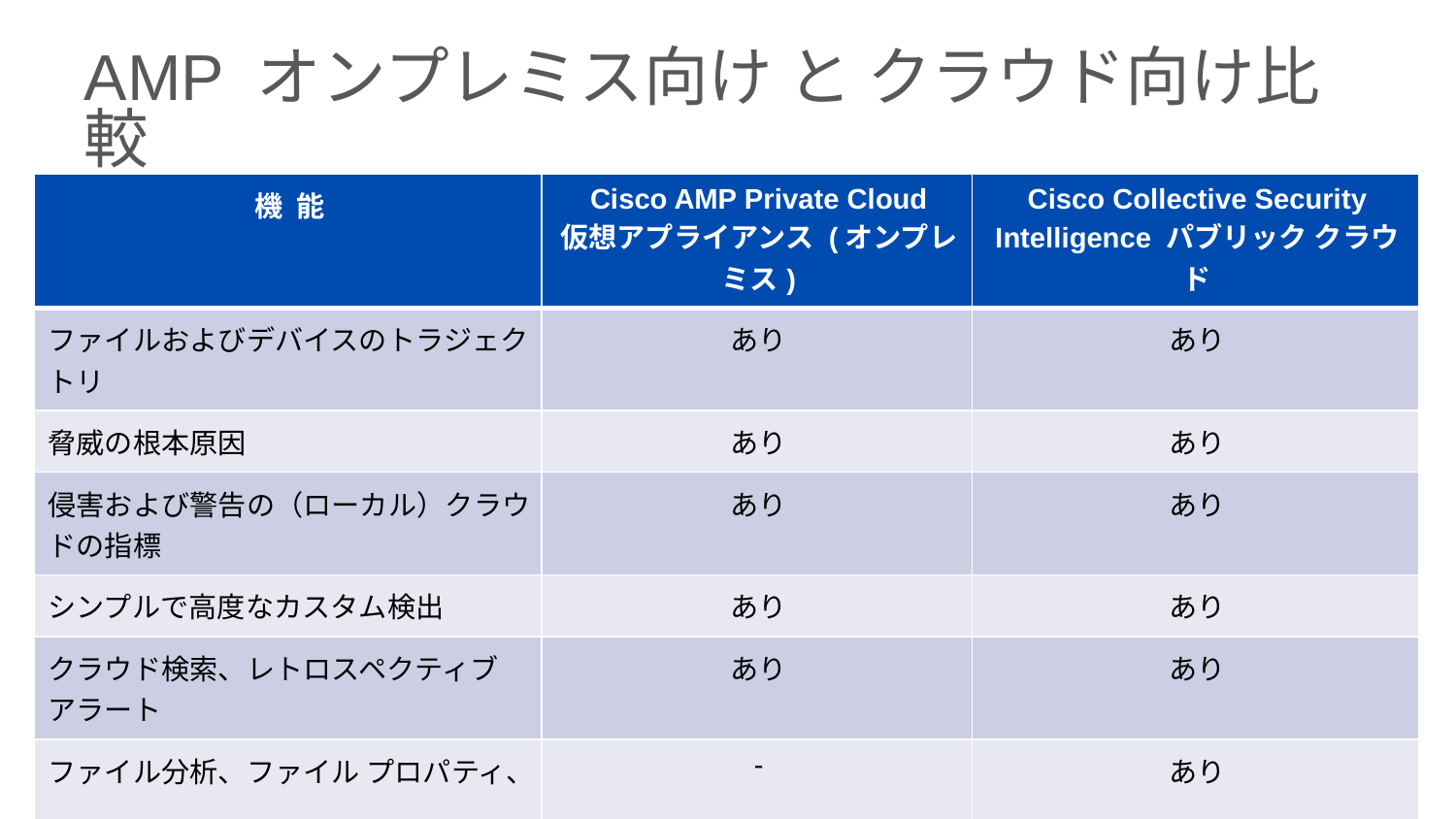

# AMP オンプレミス向け と クラウド向け比較
| 機 能 | Cisco AMP Private Cloud 仮想アプライアンス (オンプレミス) | Cisco Collective Security Intelligence パブリック クラウド |
| --- | --- | --- |
| ファイルおよびデバイスのトラジェクトリ | あり | あり |
| 脅威の根本原因 | あり | あり |
| 侵害および警告の（ローカル）クラウドの指標 | あり | あり |
| シンプルで高度なカスタム検出 | あり | あり |
| クラウド検索、レトロスペクティブ アラート | あり | あり |
| ファイル分析、ファイル プロパティ、 定期的スキャン | - | あり |
詳細な機能比較はこちら
http://www.cisco.com/c/en/us/products/collateral/security/fireamp-private-cloud-virtual-appliance/datasheet-c78-733180.html